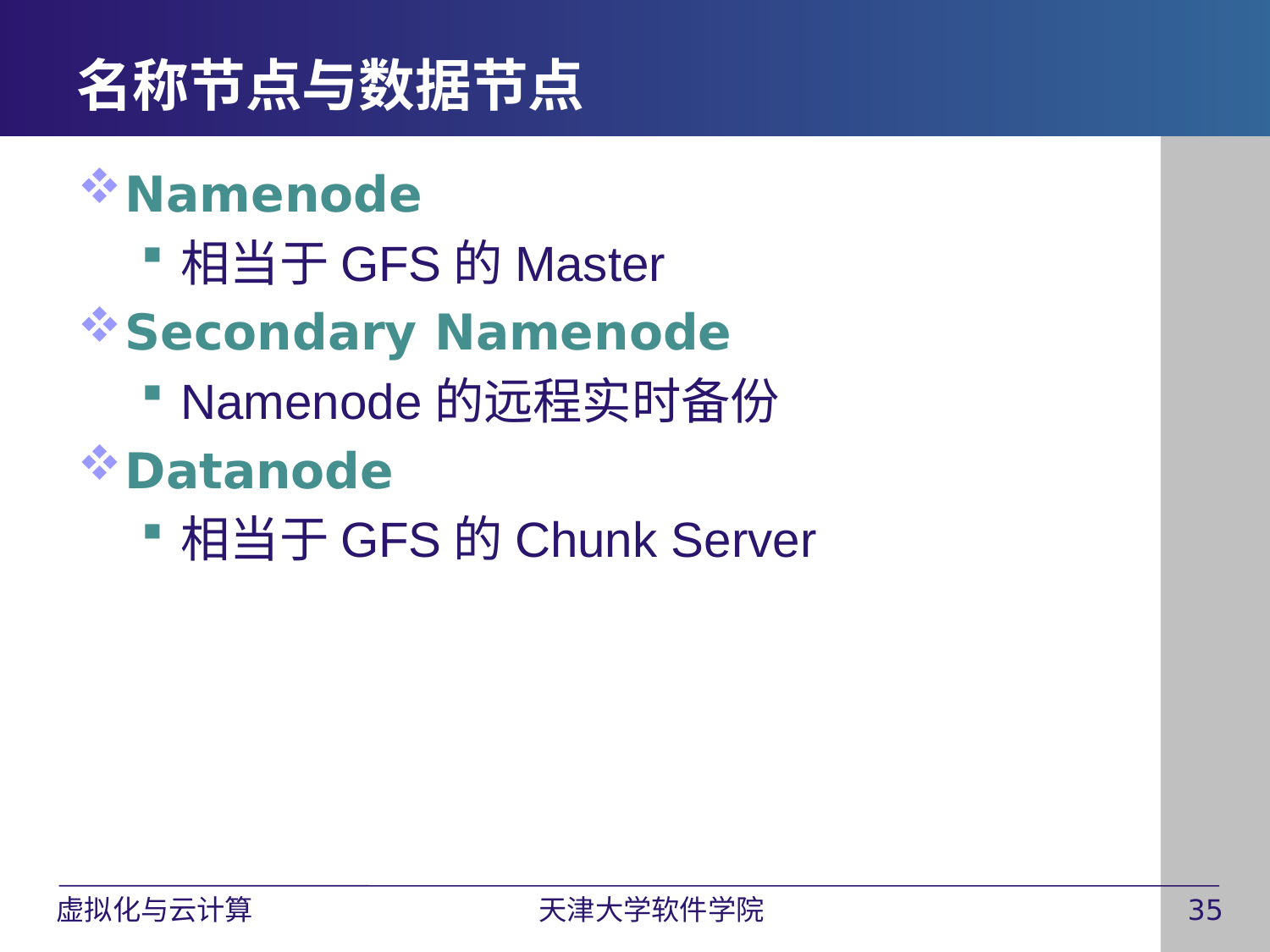

# 名称节点与数据节点
Namenode
相当于GFS的Master
Secondary Namenode
Namenode的远程实时备份
Datanode
相当于GFS的Chunk Server